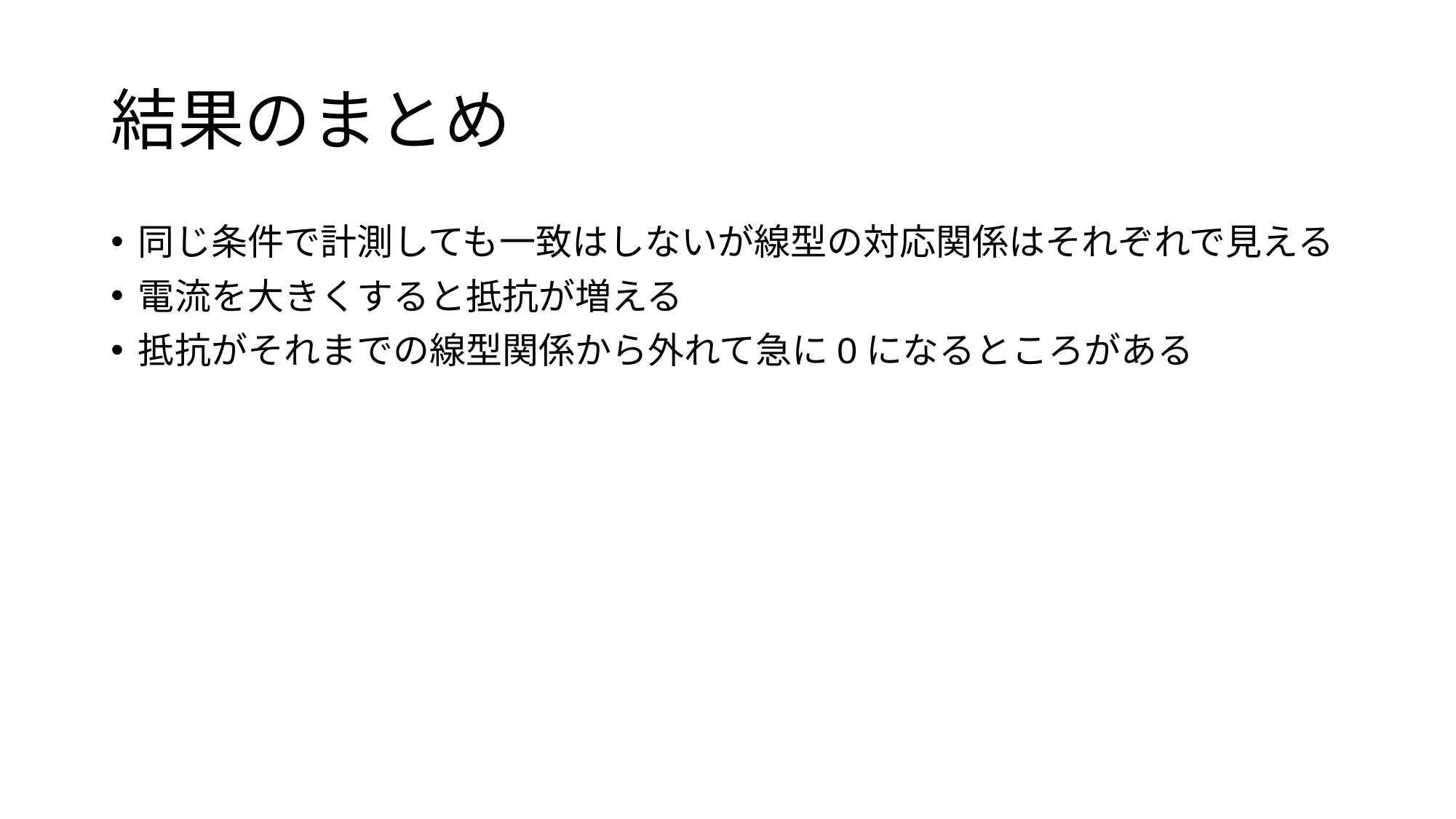

# 結果のまとめ
同じ条件で計測しても一致はしないが線型の対応関係はそれぞれで見える
電流を大きくすると抵抗が増える
抵抗がそれまでの線型関係から外れて急に0になるところがある